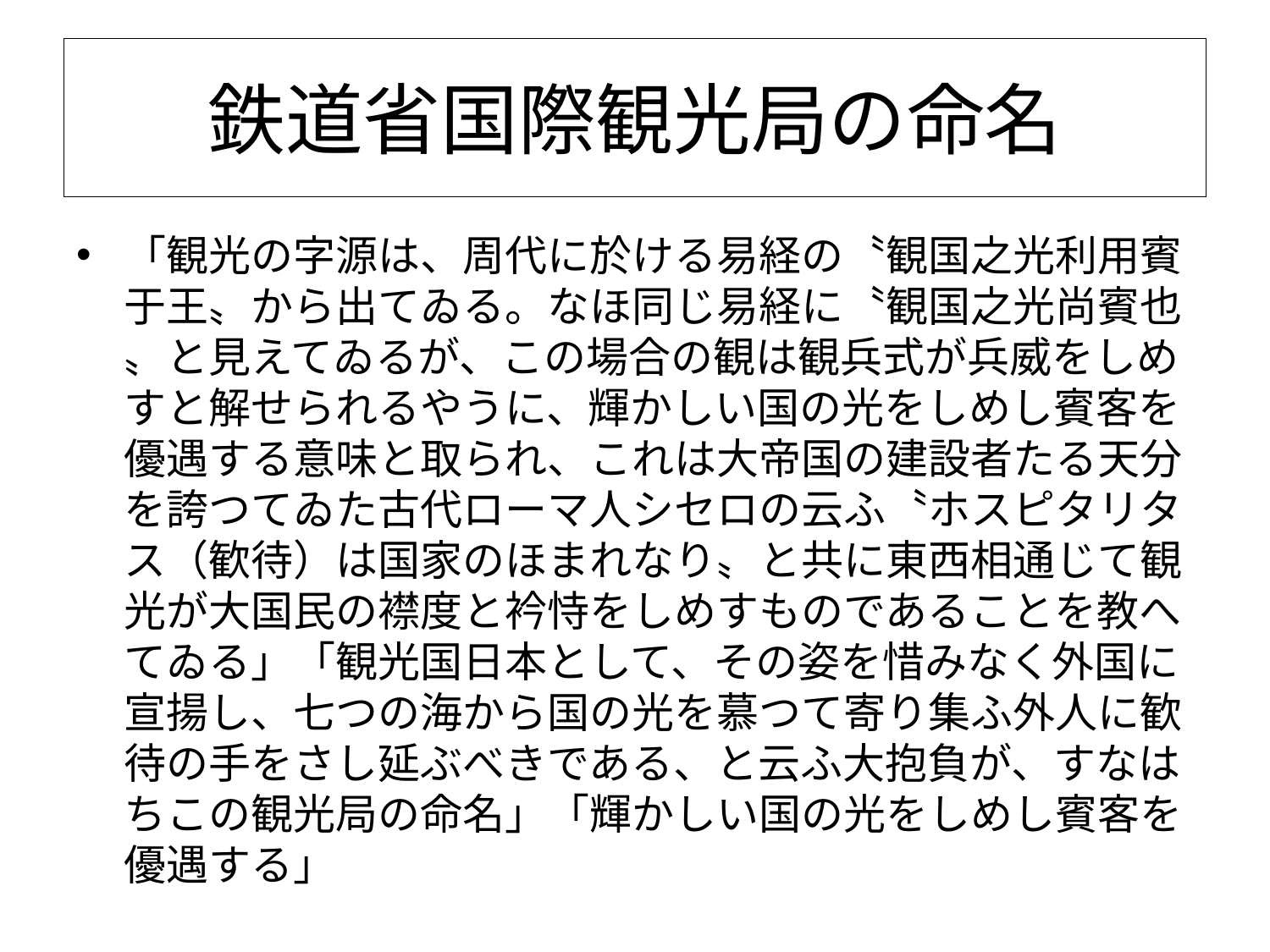

# 鉄道省国際観光局の命名
「観光の字源は、周代に於ける易経の〝観国之光利用賓于王〟から出てゐる。なほ同じ易経に〝観国之光尚賓也〟と見えてゐるが、この場合の観は観兵式が兵威をしめすと解せられるやうに、輝かしい国の光をしめし賓客を優遇する意味と取られ、これは大帝国の建設者たる天分を誇つてゐた古代ローマ人シセロの云ふ〝ホスピタリタス（歓待）は国家のほまれなり〟と共に東西相通じて観光が大国民の襟度と衿恃をしめすものであることを教へてゐる」「観光国日本として、その姿を惜みなく外国に宣揚し、七つの海から国の光を慕つて寄り集ふ外人に歓待の手をさし延ぶべきである、と云ふ大抱負が、すなはちこの観光局の命名」「輝かしい国の光をしめし賓客を優遇する」